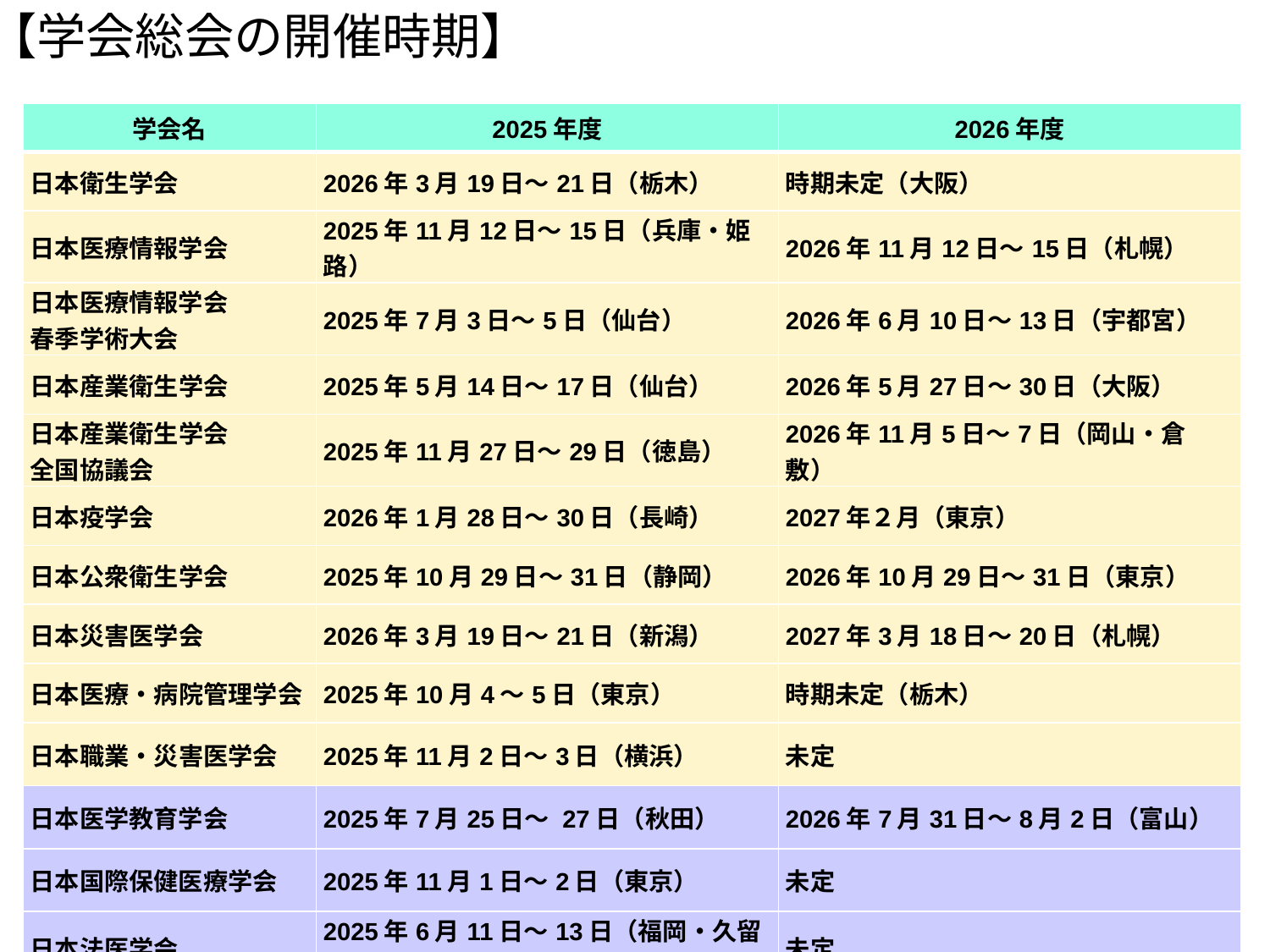

【学会総会の開催時期】
| 学会名 | 2025年度 | 2026年度 |
| --- | --- | --- |
| 日本衛生学会 | 2026年3月19日～21日（栃木） | 時期未定（大阪） |
| 日本医療情報学会 | 2025年11月12日～15日（兵庫・姫路） | 2026年11月12日～15日（札幌） |
| 日本医療情報学会 春季学術大会 | 2025年7月3日～5日（仙台） | 2026年6月10日～13日（宇都宮） |
| 日本産業衛生学会 | 2025年5月14日～17日（仙台） | 2026年5月27日～30日（大阪） |
| 日本産業衛生学会 全国協議会 | 2025年11月27日～29日（徳島） | 2026年11月5日～7日（岡山・倉敷） |
| 日本疫学会 | 2026年1月28日～30日（長崎） | 2027年２月（東京） |
| 日本公衆衛生学会 | 2025年10月29日～31日（静岡） | 2026年10月29日～31日（東京） |
| 日本災害医学会 | 2026年3月19日～21日（新潟） | 2027年3月18日～20日（札幌） |
| 日本医療・病院管理学会 | 2025年10月4～5日（東京） | 時期未定（栃木） |
| 日本職業・災害医学会 | 2025年11月2日～3日（横浜） | 未定 |
| 日本医学教育学会 | 2025年7月25日～ 27日（秋田） | 2026年7月31日～8月2日（富山） |
| 日本国際保健医療学会 | 2025年11月1日〜2日（東京） | 未定 |
| 日本法医学会 | 2025年6月11日～13日（福岡・久留米） | 未定 |